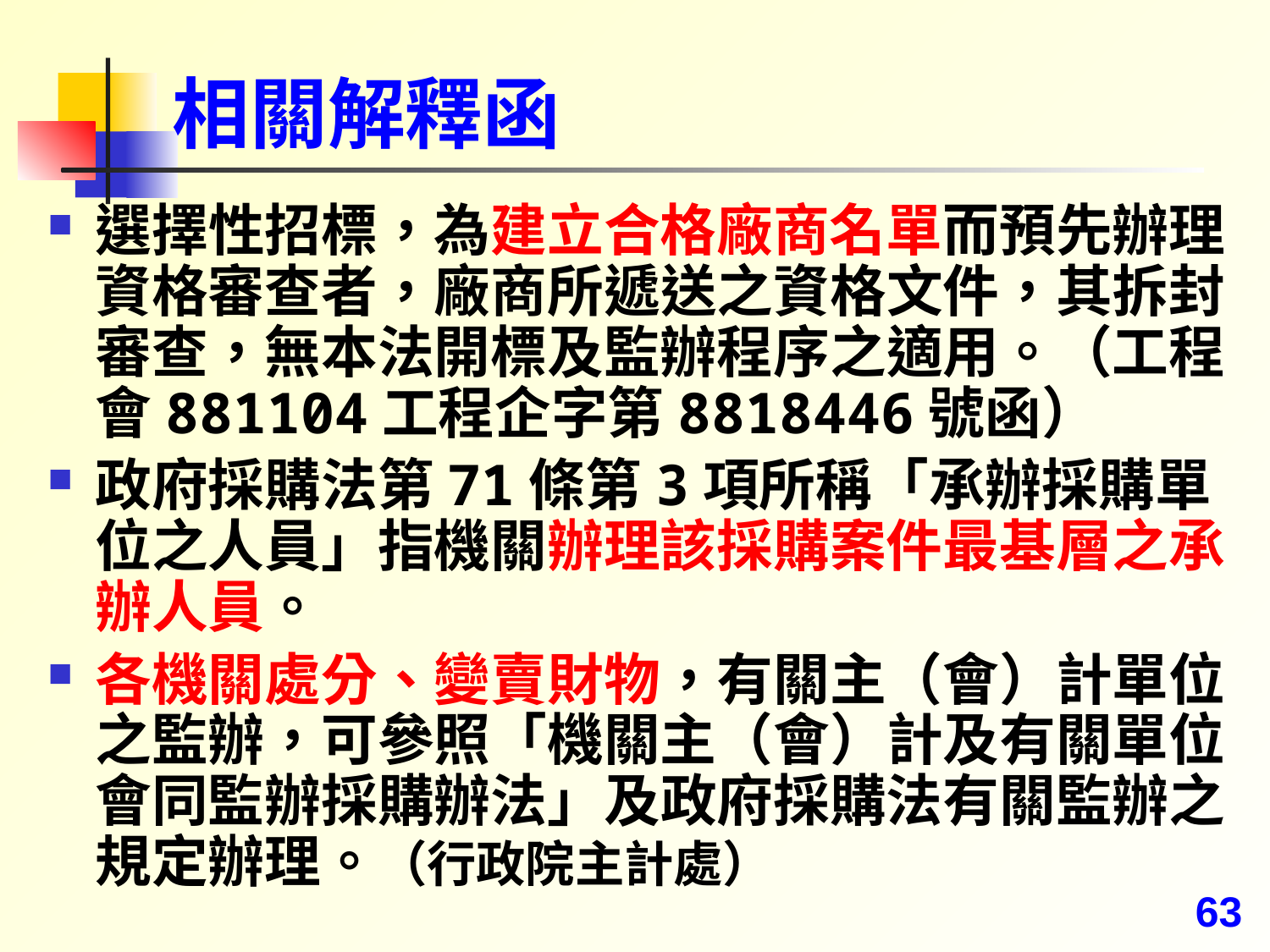

# 相關解釋函
選擇性招標，為建立合格廠商名單而預先辦理資格審查者，廠商所遞送之資格文件，其拆封審查，無本法開標及監辦程序之適用。（工程會881104工程企字第8818446號函）
政府採購法第71條第3項所稱「承辦採購單位之人員」指機關辦理該採購案件最基層之承辦人員。
各機關處分、變賣財物，有關主（會）計單位之監辦，可參照「機關主（會）計及有關單位會同監辦採購辦法」及政府採購法有關監辦之規定辦理。（行政院主計處）
63